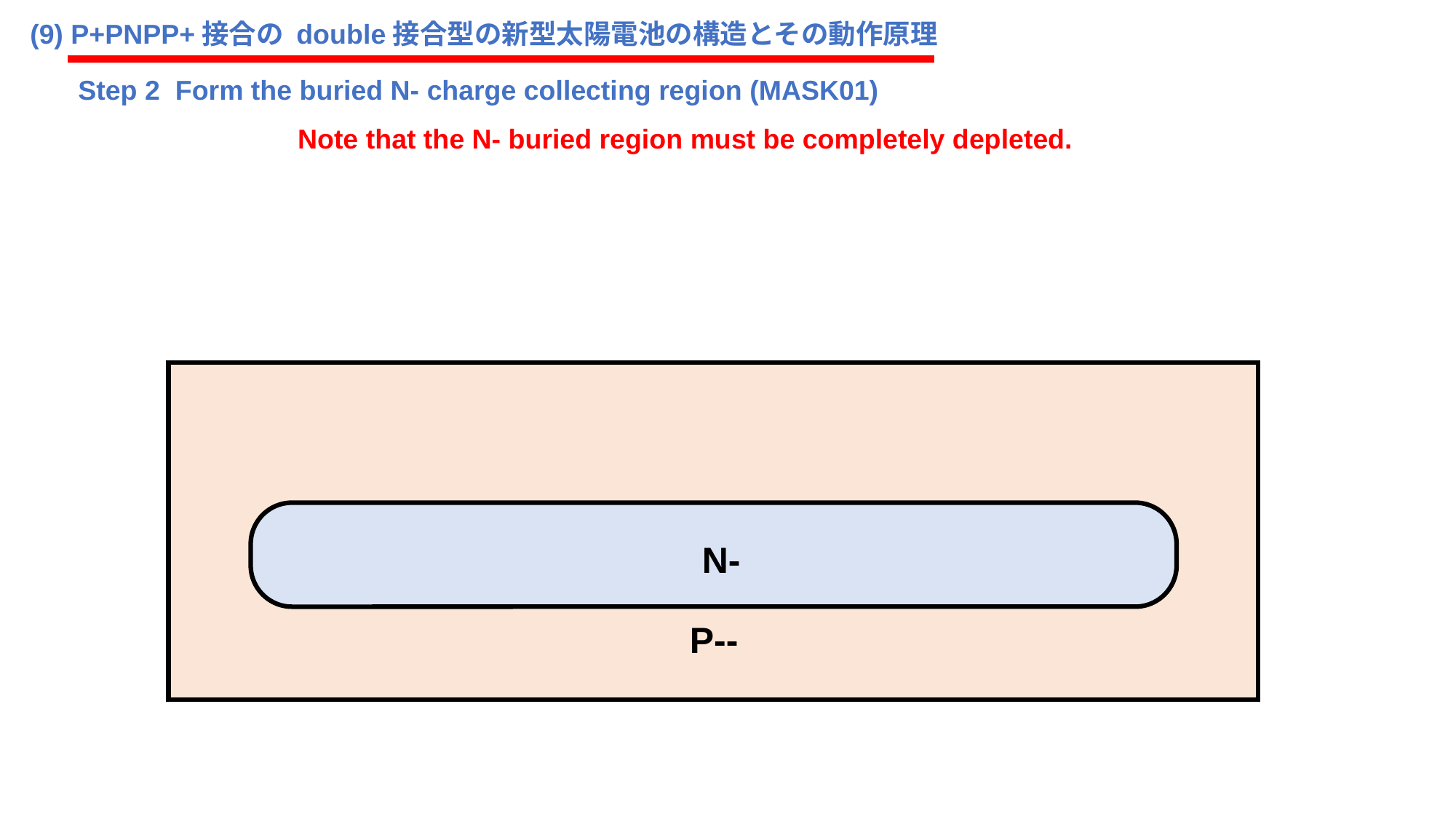

(9) P+PNPP+接合の double接合型の新型太陽電池の構造とその動作原理
Step 2  Form the buried N- charge collecting region (MASK01)
Note that the N- buried region must be completely depleted.

N-
P--